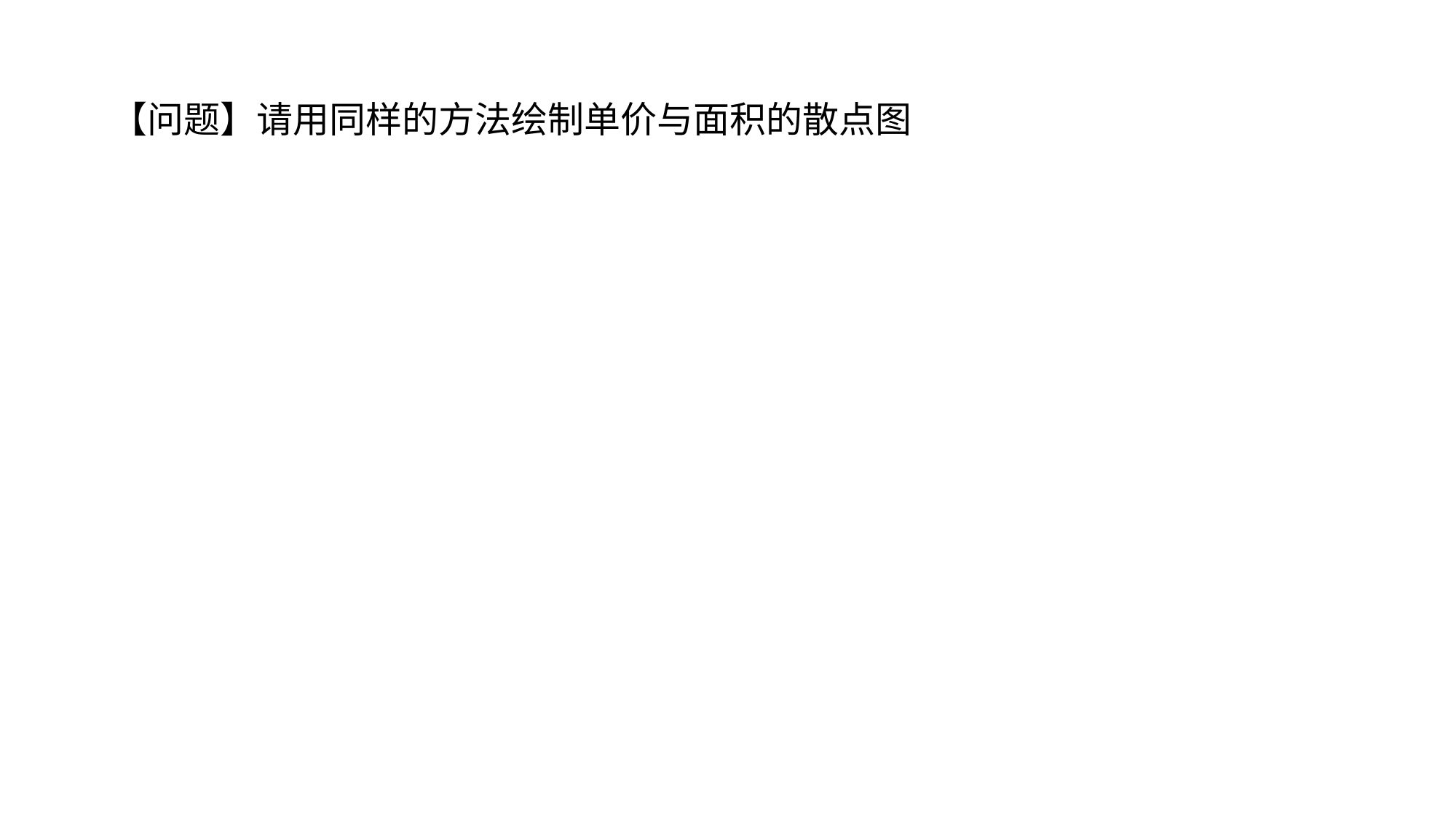

【问题】请用同样的方法绘制单价与面积的散点图
TEXT  add here
TEXT  add here
TEXT  add here